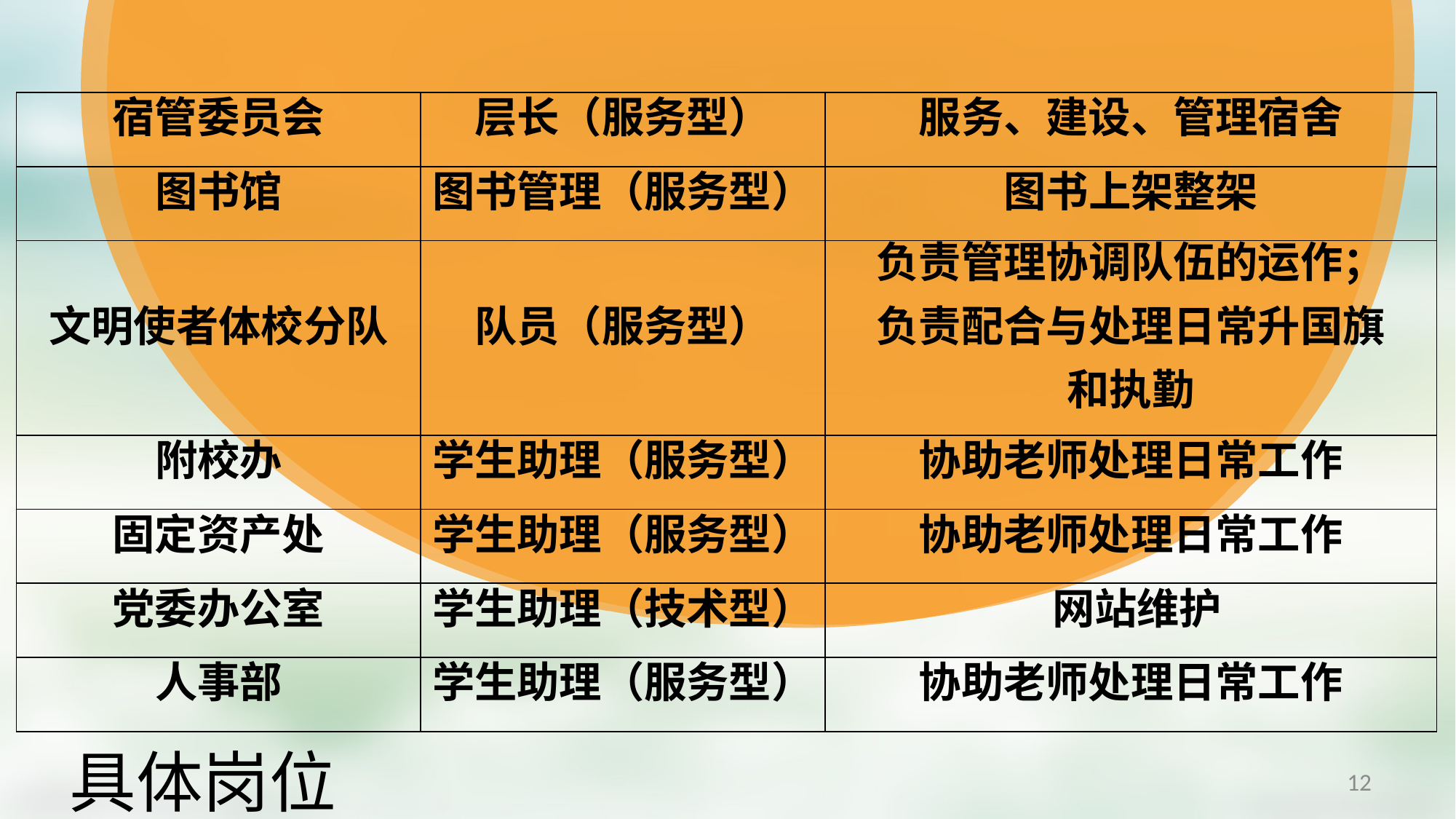

| 宿管委员会 | 层长（服务型） | 服务、建设、管理宿舍 |
| --- | --- | --- |
| 图书馆 | 图书管理（服务型） | 图书上架整架 |
| 文明使者体校分队 | 队员（服务型） | 负责管理协调队伍的运作； 负责配合与处理日常升国旗 和执勤 |
| 附校办 | 学生助理（服务型） | 协助老师处理日常工作 |
| 固定资产处 | 学生助理（服务型） | 协助老师处理日常工作 |
| 党委办公室 | 学生助理（技术型） | ​网站维护 |
| 人事部 | 学生助理（服务型） | 协助老师处理日常工作 |

具体岗位
12